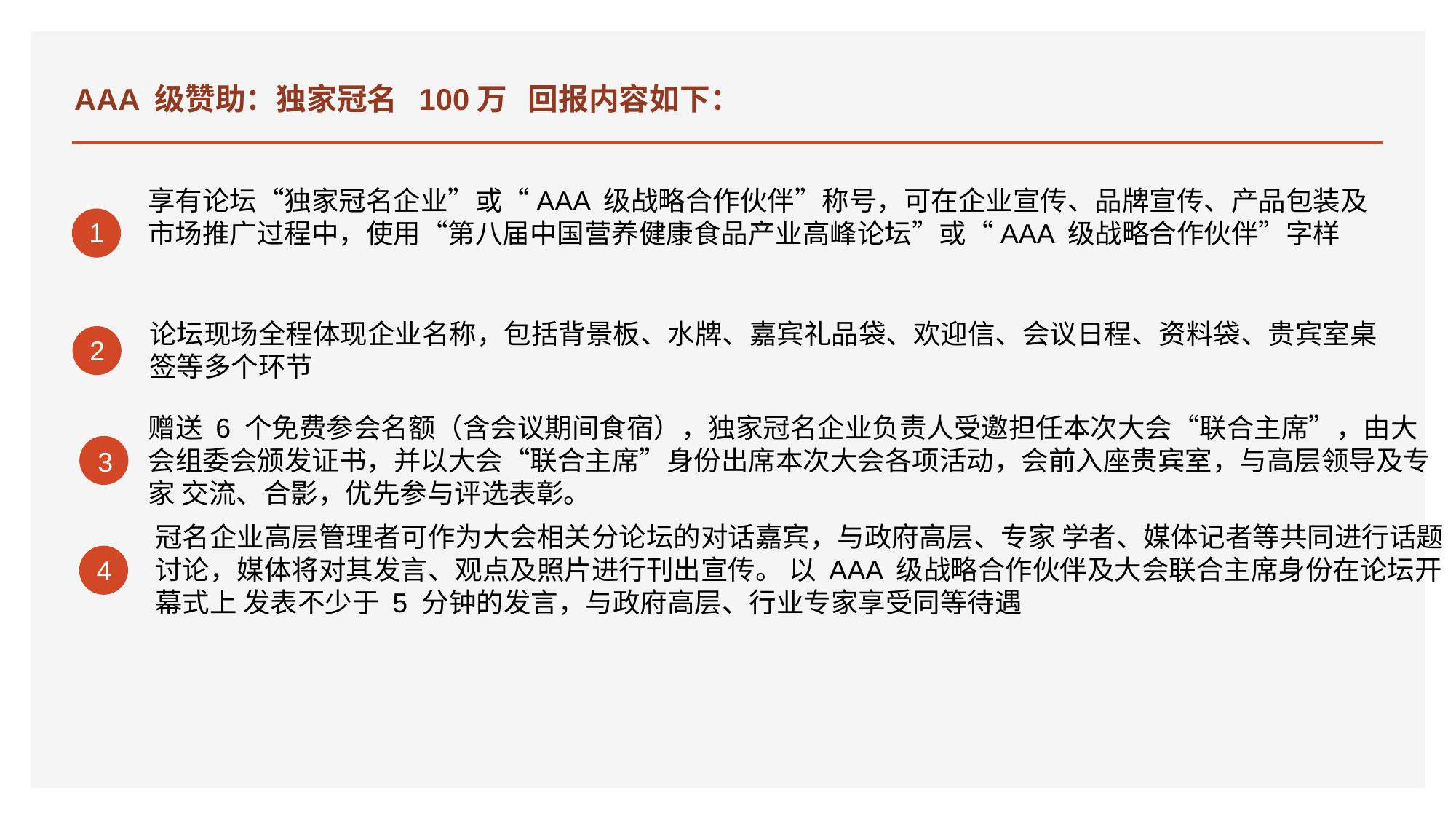

AAA 级赞助：独家冠名  100万   回报内容如下：
享有论坛“独家冠名企业”或“AAA 级战略合作伙伴”称号，可在企业宣传、品牌宣传、产品包装及市场推广过程中，使用“第八届中国营养健康食品产业高峰论坛”或“AAA 级战略合作伙伴”字样

1
论坛现场全程体现企业名称，包括背景板、水牌、嘉宾礼品袋、欢迎信、会议日程、资料袋、贵宾室桌签等多个环节

2
赠送 6 个免费参会名额（含会议期间食宿），独家冠名企业负责人受邀担任本次大会“联合主席”，由大会组委会颁发证书，并以大会“联合主席”身份出席本次大会各项活动，会前入座贵宾室，与高层领导及专家 交流、合影，优先参与评选表彰。

3
冠名企业高层管理者可作为大会相关分论坛的对话嘉宾，与政府高层、专家 学者、媒体记者等共同进行话题讨论，媒体将对其发言、观点及照片进行刊出宣传。 以 AAA 级战略合作伙伴及大会联合主席身份在论坛开幕式上 发表不少于 5 分钟的发言，与政府高层、行业专家享受同等待遇

4